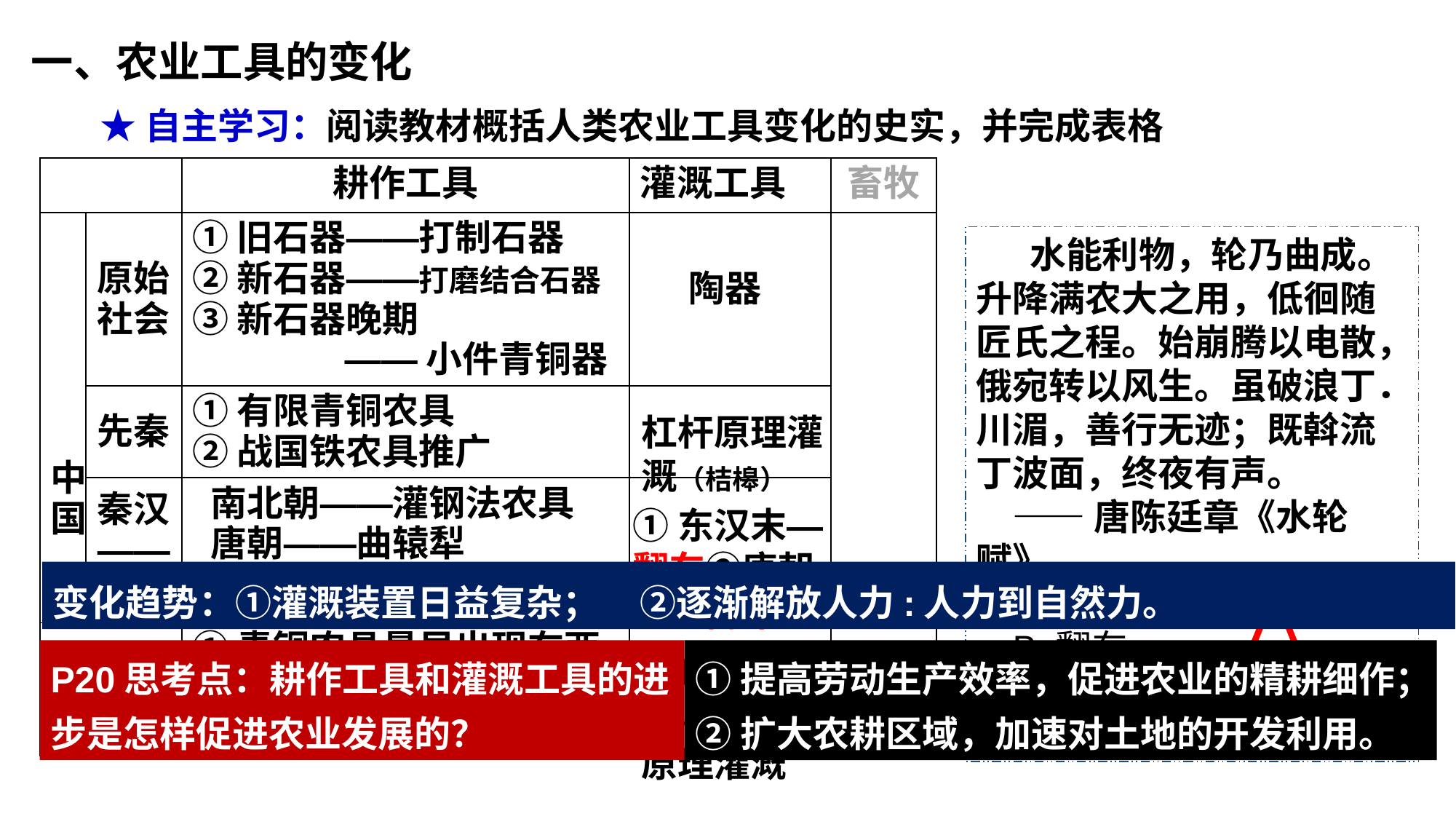

一、农业工具的变化
★自主学习：阅读教材概括人类农业工具变化的史实，并完成表格
|  |  | 耕作工具 | 灌溉工具 | 畜牧 |
| --- | --- | --- | --- | --- |
| 中国 | 原始社会 | ①旧石器——打制石器 ②新石器——打磨结合石器 ③新石器晚期 ——小件青铜器 |  |  |
|  | 先秦 | ①有限青铜农具 ②战国铁农具推广 |  |  |
|  | 秦汉 —— 明清 | 南北朝——灌钢法农具 唐朝——曲辕犁 （耕犁基本定型） |  |  |
| 世界 |  | ①青铜农具最早出现在西亚、北非 ②赫梯人率先冶铁 |  |  |
 水能利物，轮乃曲成。升降满农大之用，低徊随匠氏之程。始崩腾以电散，俄宛转以风生。虽破浪丁．川湄，善行无迹；既斡流丁波面，终夜有声。
——唐陈廷章《水轮赋》
A.筒车
B.翻车
C.龙骨水车
D.水排
陶器
杠杆原理灌溉（桔槔）
①东汉末—翻车②唐朝——筒车
变化趋势：①灌溉装置日益复杂；     ②逐渐解放人力:人力到自然力。
A
P20思考点：耕作工具和灌溉工具的进步是怎样促进农业发展的？
①提高劳动生产效率，促进农业的精耕细作；
②扩大农耕区域，加速对土地的开发利用。
古埃及
——杠杆原理灌溉